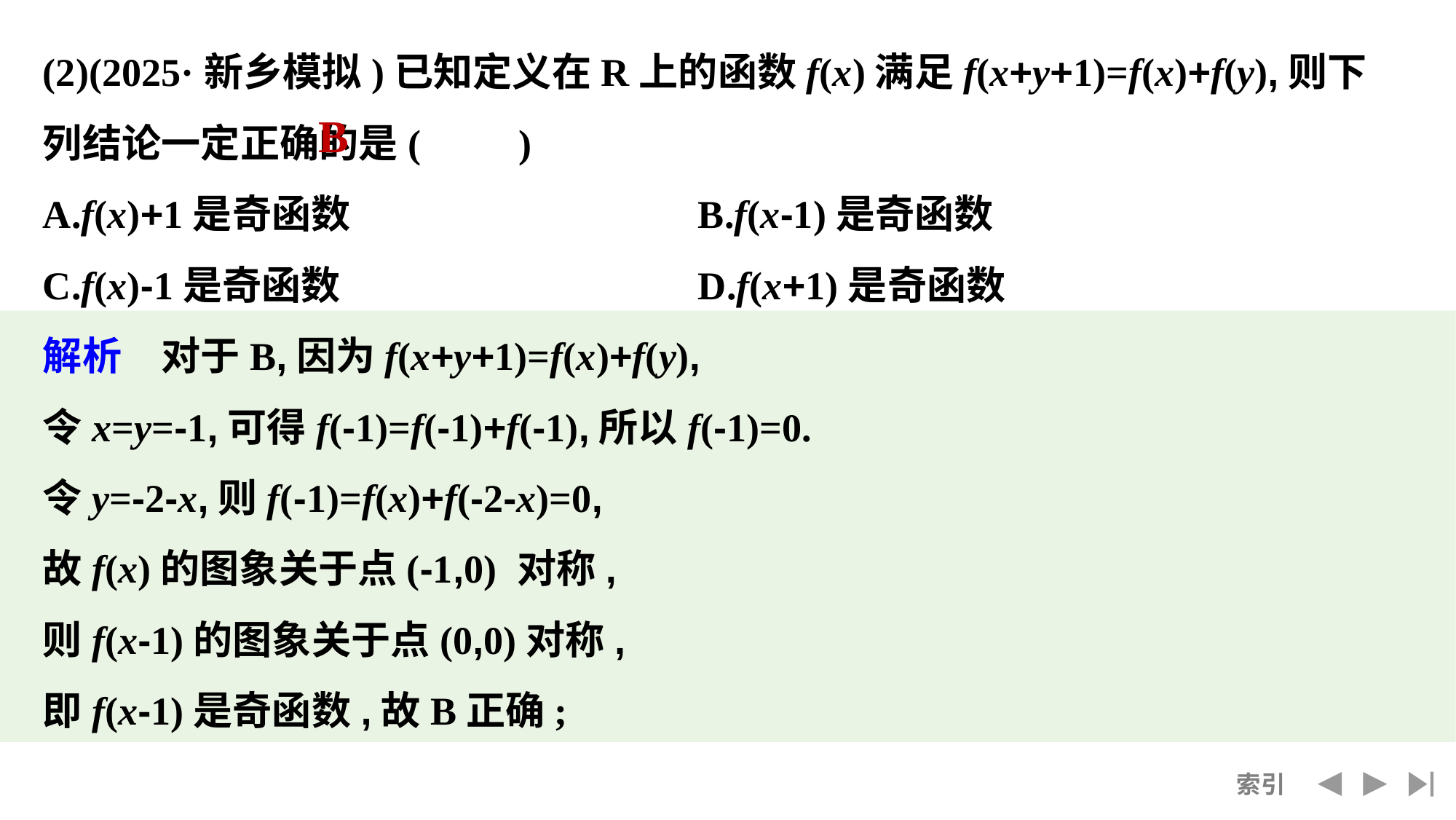

(2)(2025·新乡模拟)已知定义在R上的函数f(x)满足f(x+y+1)=f(x)+f(y),则下列结论一定正确的是(　　)
A.f(x)+1是奇函数				B.f(x-1)是奇函数
C.f(x)-1是奇函数				D.f(x+1)是奇函数
解析　对于B,因为f(x+y+1)=f(x)+f(y),
令x=y=-1,可得f(-1)=f(-1)+f(-1),所以f(-1)=0.
令y=-2-x,则f(-1)=f(x)+f(-2-x)=0,
故f(x)的图象关于点(-1,0) 对称,
则f(x-1)的图象关于点(0,0)对称,
即f(x-1)是奇函数,故B正确;
B